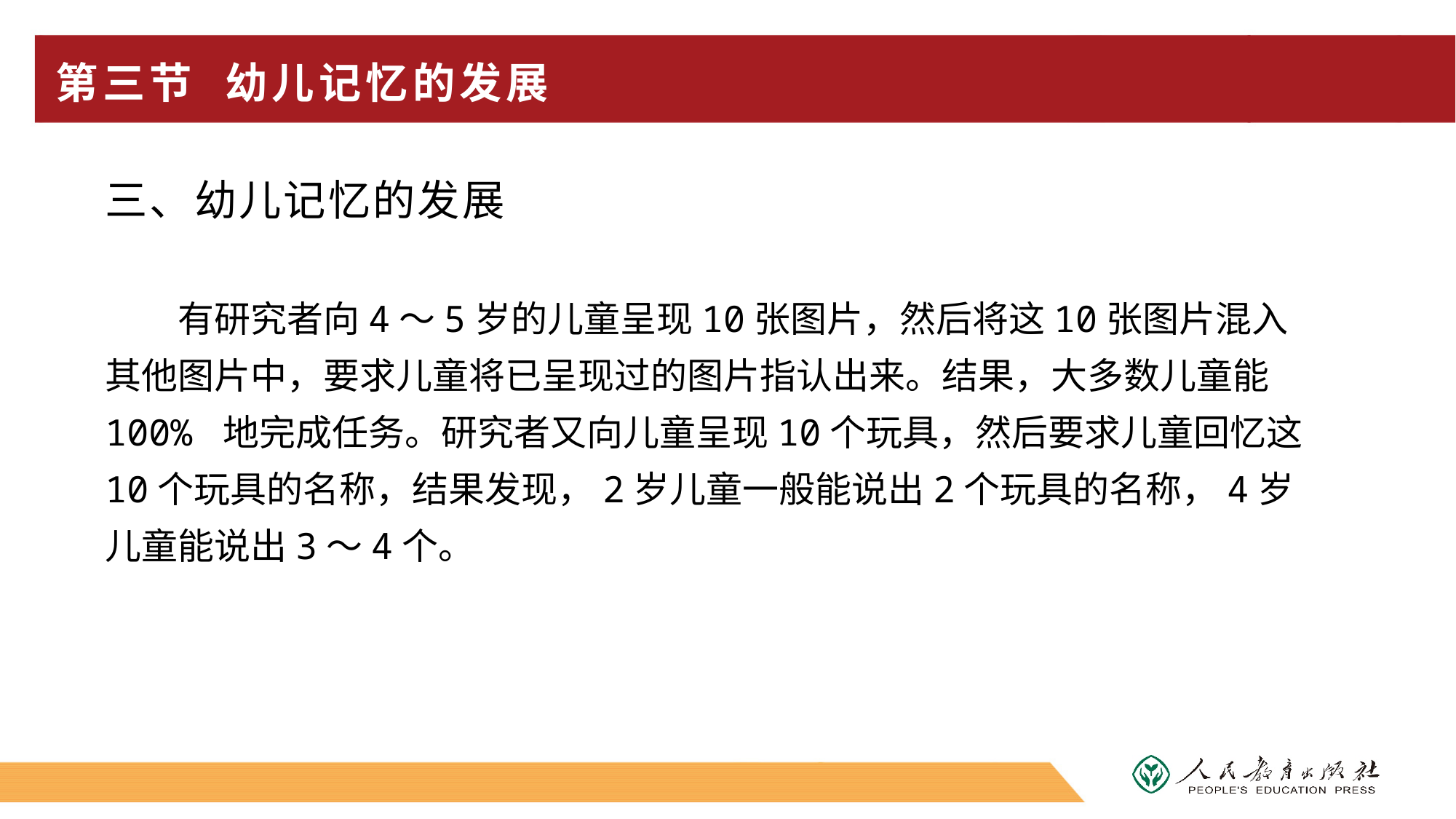

# 第三节  幼儿记忆的发展
三、幼儿记忆的发展
有研究者向4～5岁的儿童呈现10张图片，然后将这10张图片混入其他图片中，要求儿童将已呈现过的图片指认出来。结果，大多数儿童能100% 地完成任务。研究者又向儿童呈现10个玩具，然后要求儿童回忆这10个玩具的名称，结果发现，2岁儿童一般能说出2个玩具的名称，4岁儿童能说出3～4个。